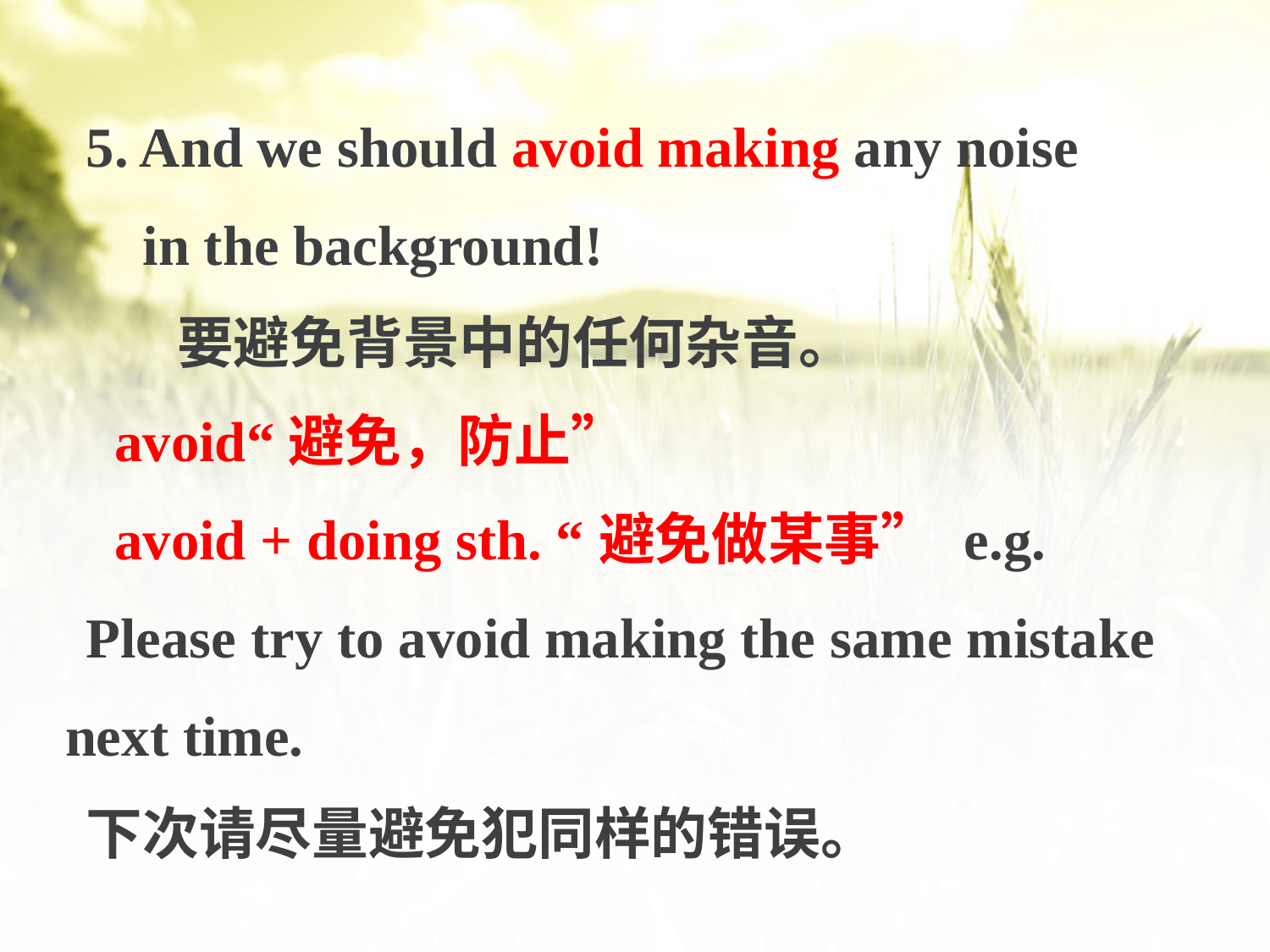

5. And we should avoid making any noise
    in the background!
      要避免背景中的任何杂音。
  avoid“避免，防止”
  avoid + doing sth. “避免做某事” e.g.
Please try to avoid making the same mistake next time.
下次请尽量避免犯同样的错误。